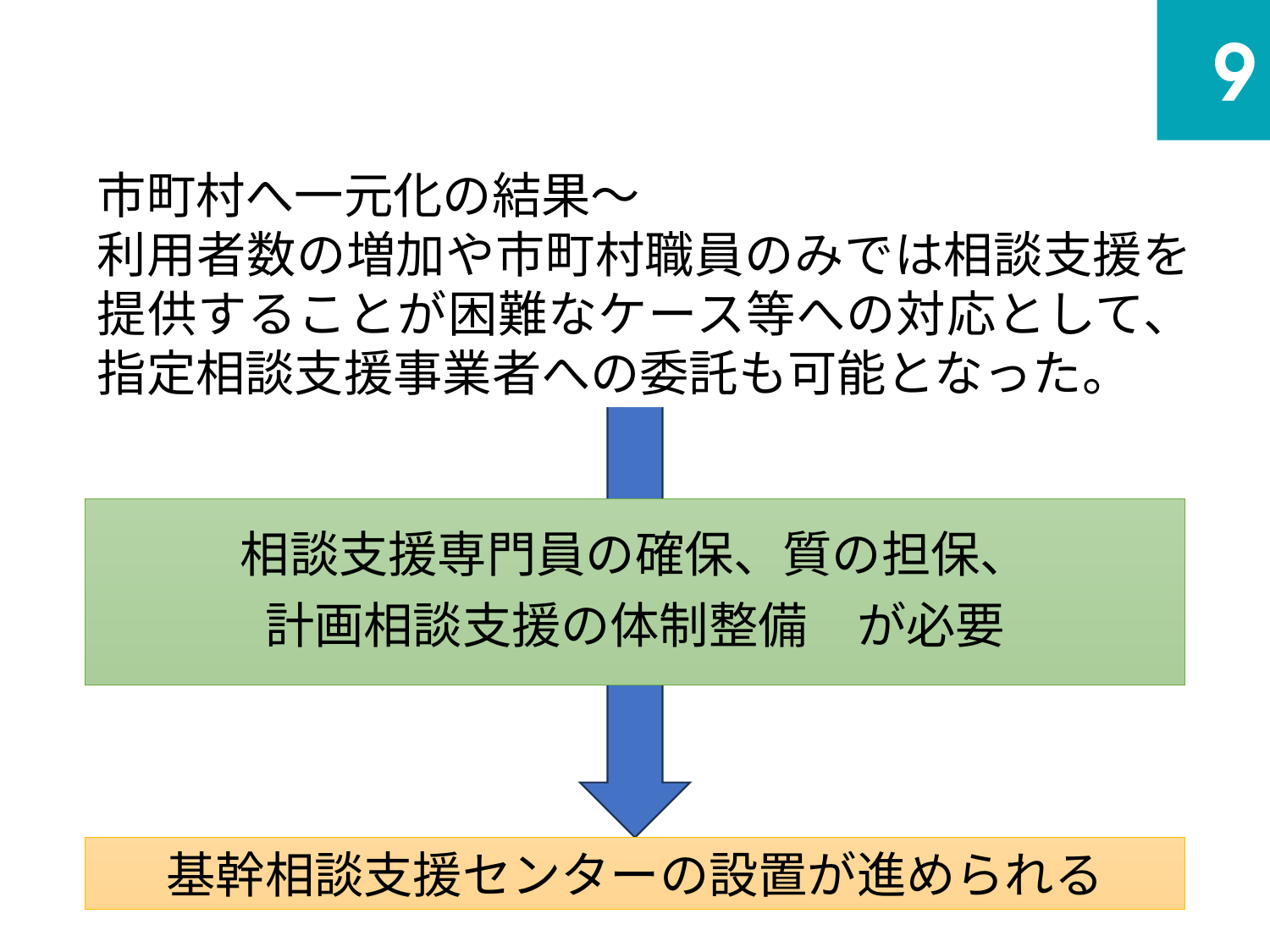

9
市町村へ一元化の結果～
利用者数の増加や市町村職員のみでは相談支援を提供することが困難なケース等への対応として、指定相談支援事業者への委託も可能となった。

相談支援専門員の確保、質の担保、
計画相談支援の体制整備　が必要
基幹相談支援センターの設置が進められる